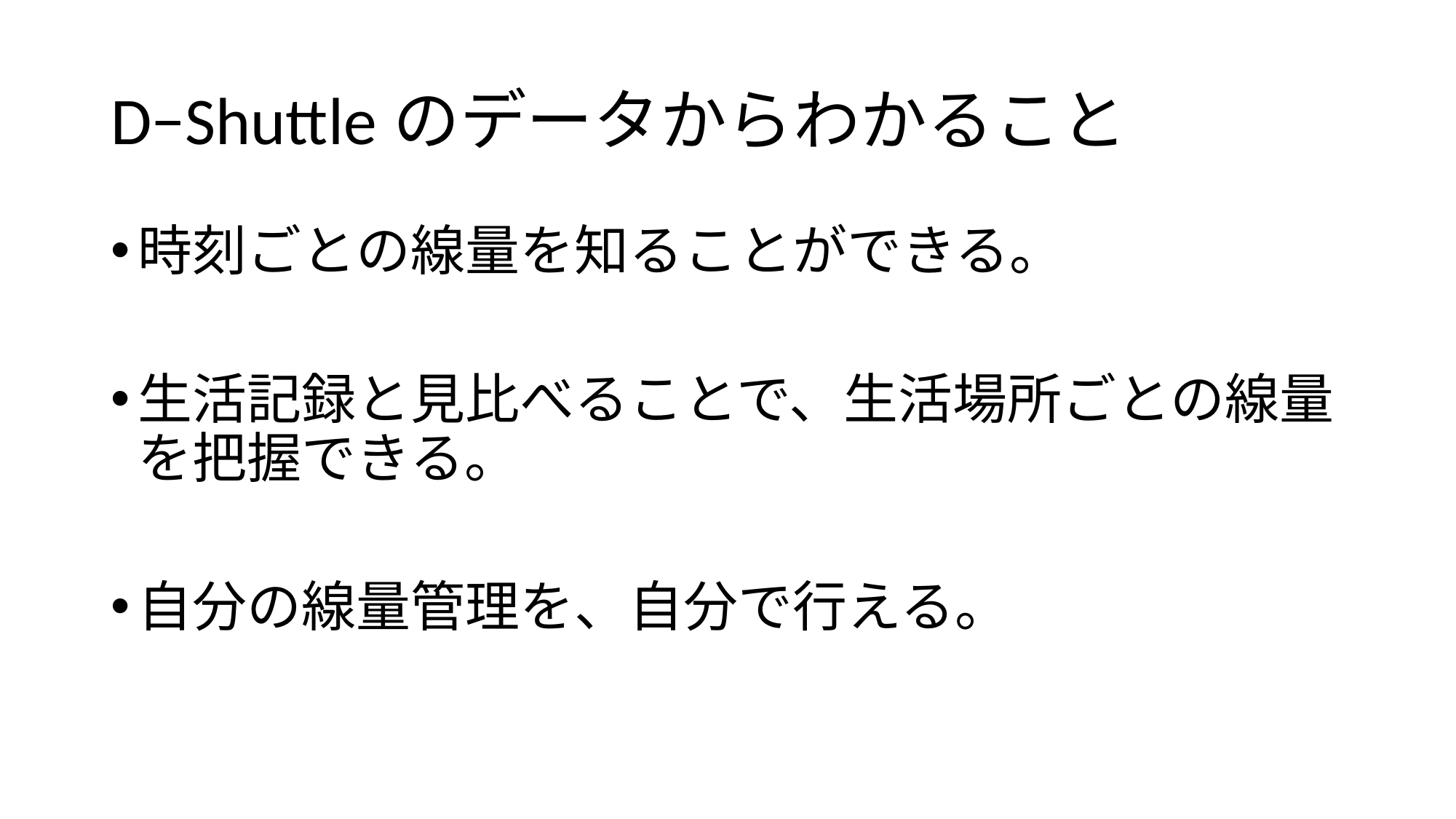

# D−Shuttleのデータからわかること
時刻ごとの線量を知ることができる。

生活記録と見比べることで、生活場所ごとの線量を把握できる。

自分の線量管理を、自分で行える。